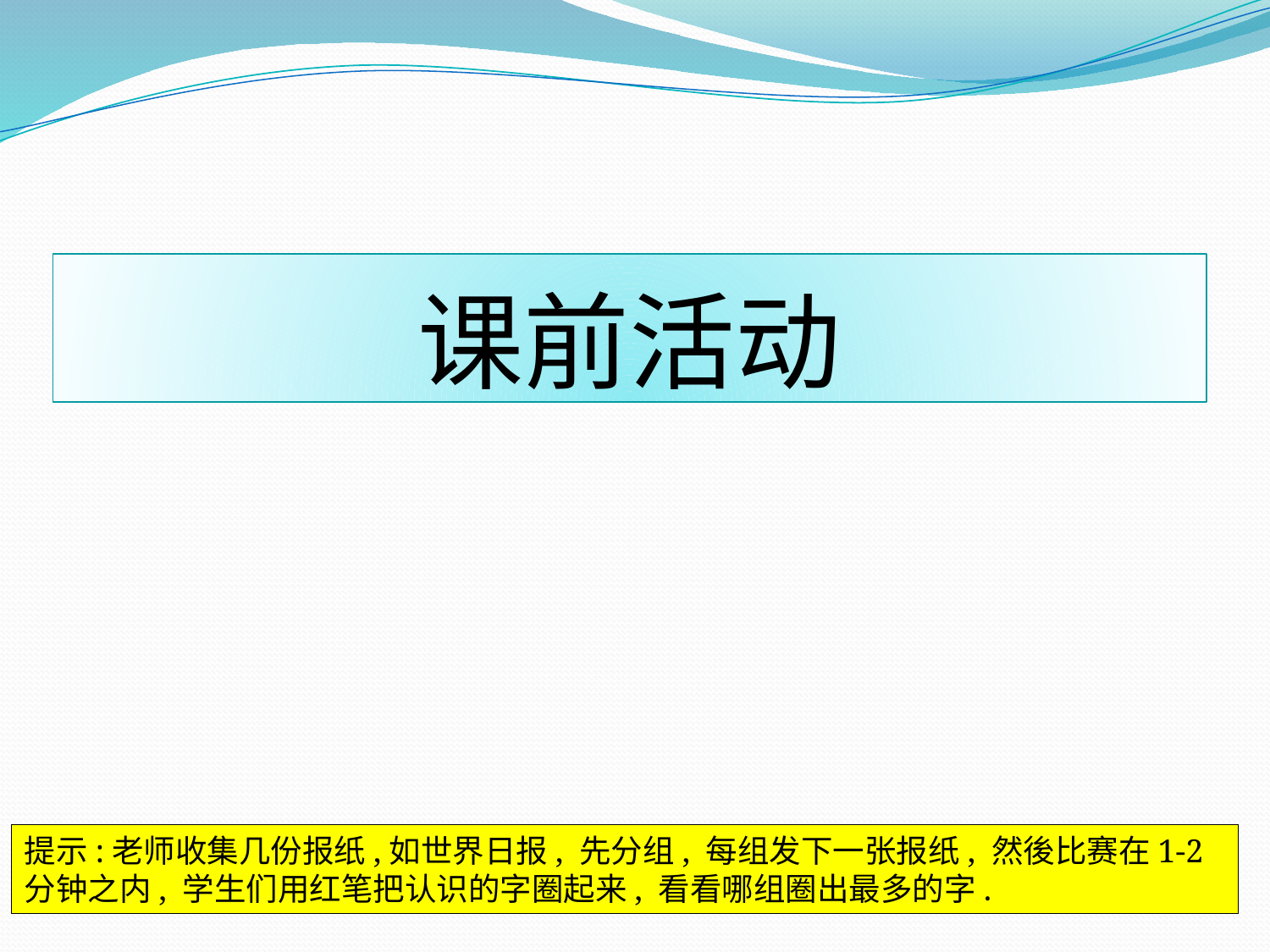

# 课前活动
提示:老师收集几份报纸,如世界日报, 先分组, 每组发下一张报纸, 然後比赛在1-2分钟之内, 学生们用红笔把认识的字圈起来, 看看哪组圈出最多的字.